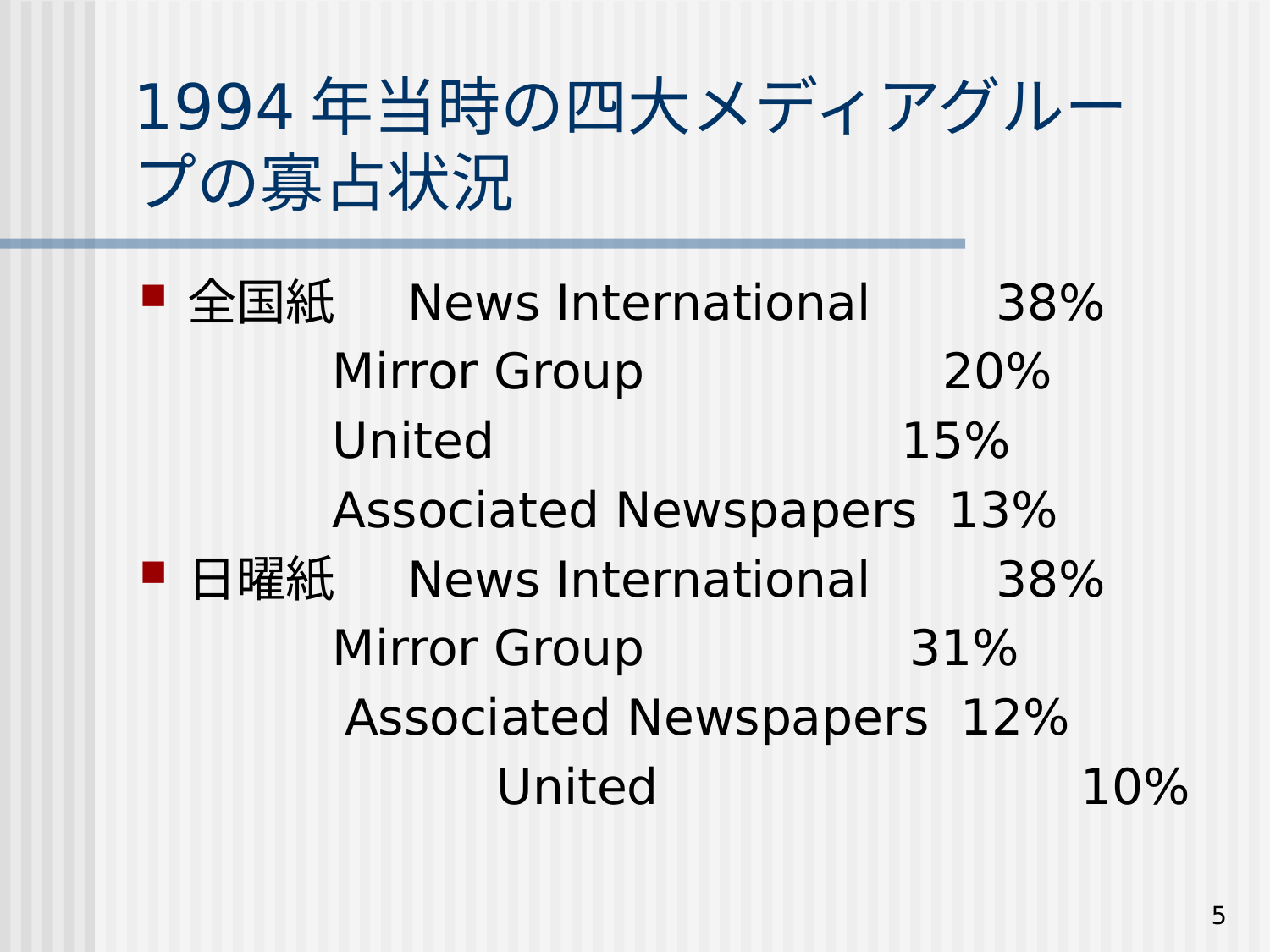

# 1994年当時の四大メディアグループの寡占状況
全国紙　 News International        38%
　            Mirror Group             　  20%
　            United                          15%
　            Associated Newspapers  13%
日曜紙 　News International        38%
　            Mirror Group                 31%
            　Associated Newspapers  12%
　　　　　　　United                           10%
5